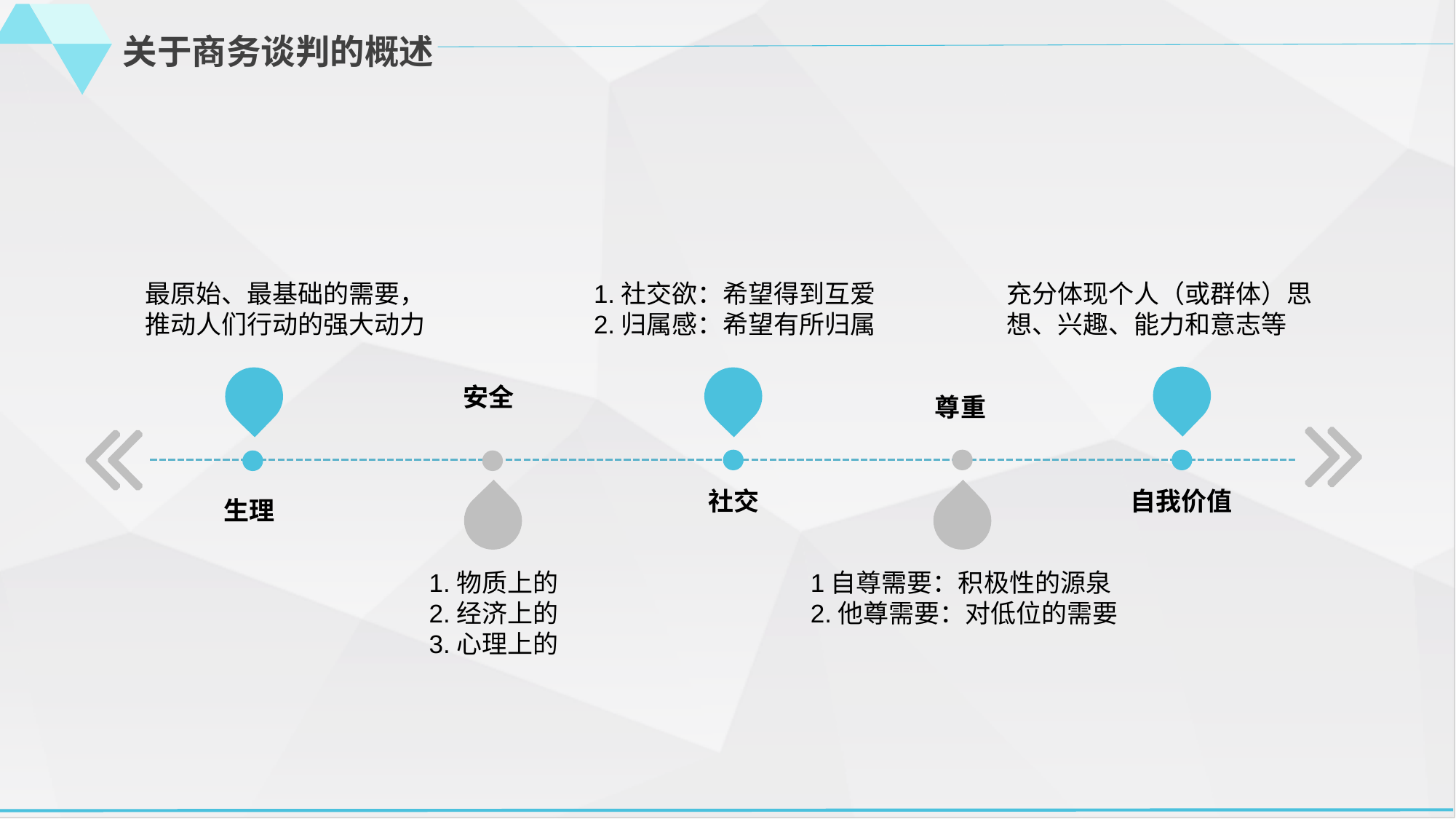

关于商务谈判的概述

最原始、最基础的需要，推动人们行动的强大动力
1.社交欲：希望得到互爱
2.归属感：希望有所归属
充分体现个人（或群体）思想、兴趣、能力和意志等

安全
尊重

社交
自我价值
生理

1.物质上的
2.经济上的
3.心理上的
1自尊需要：积极性的源泉
2.他尊需要：对低位的需要